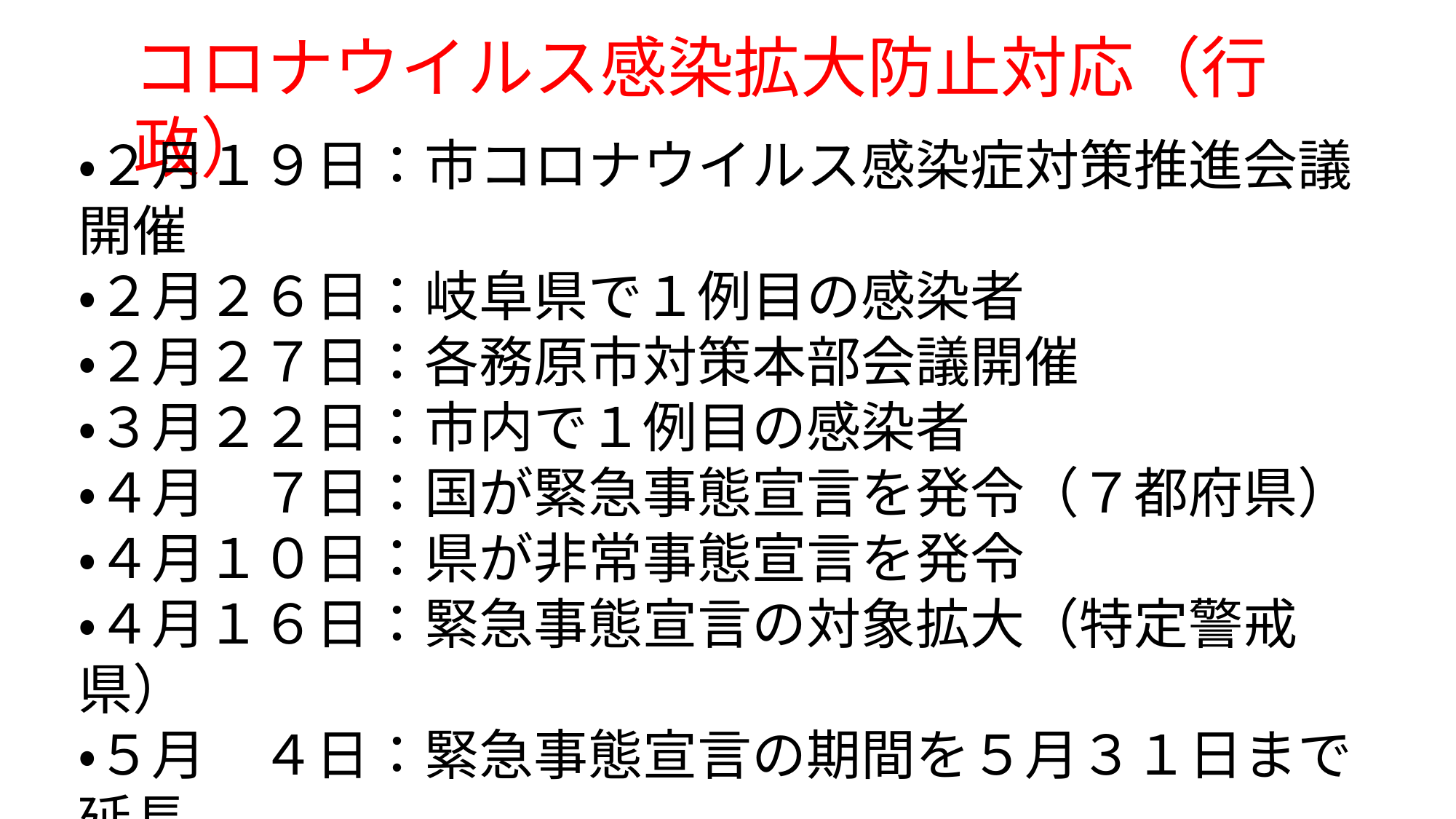

コロナウイルス感染拡大防止対応（行政）
・２月１９日：市コロナウイルス感染症対策推進会議開催
・２月２６日：岐阜県で１例目の感染者
・２月２７日：各務原市対策本部会議開催
・３月２２日：市内で１例目の感染者
・４月　７日：国が緊急事態宣言を発令（７都府県）
・４月１０日：県が非常事態宣言を発令
・４月１６日：緊急事態宣言の対象拡大（特定警戒県）
・５月　４日：緊急事態宣言の期間を５月３１日まで延長
・５月１４日：緊急事態宣言解除（岐阜県含む３９県）
平日の１６時から感染症対策部門会議開催